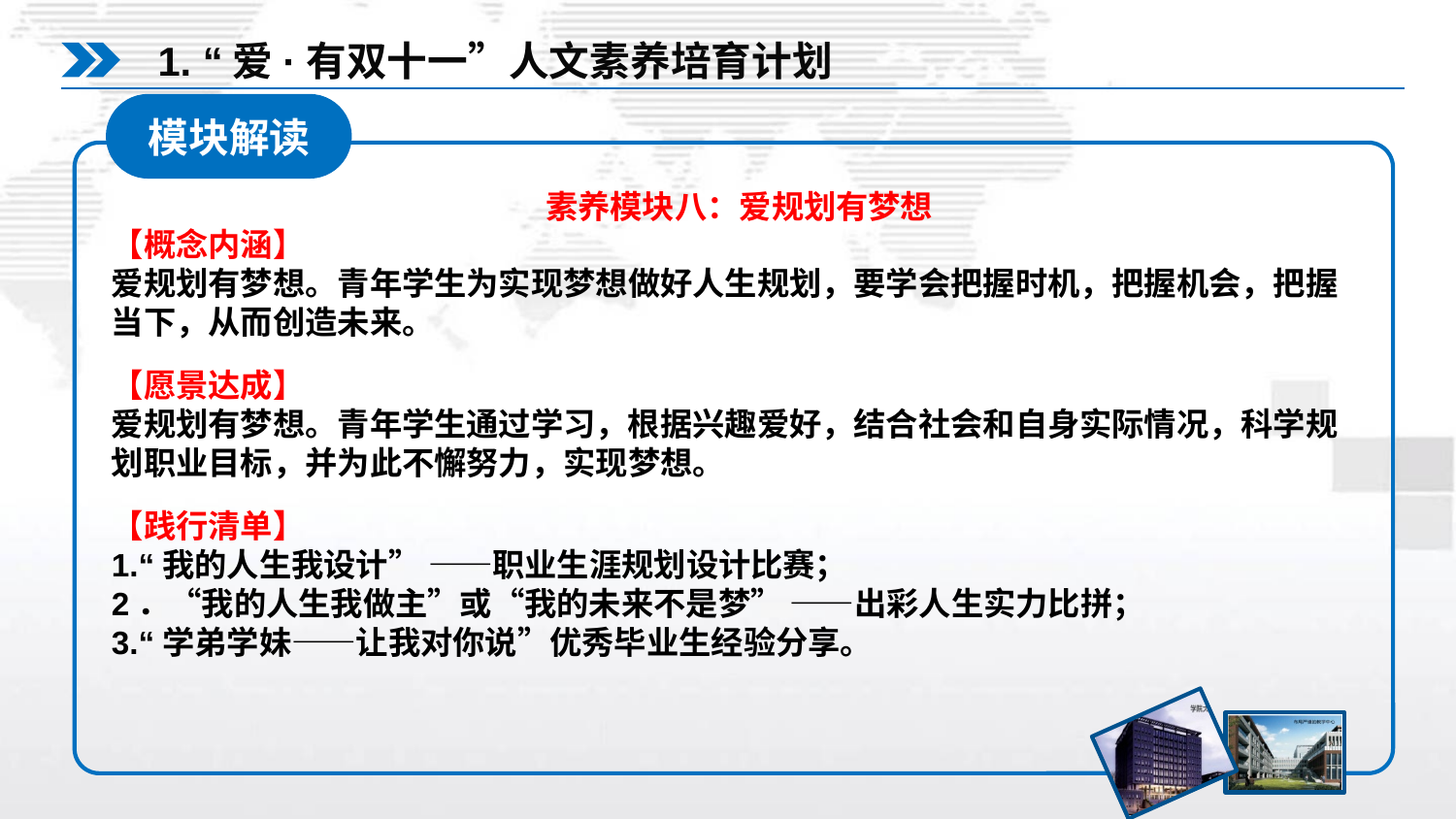

1. “爱·有双十一”人文素养培育计划

模块解读

素养模块八：爱规划有梦想
【概念内涵】
爱规划有梦想。青年学生为实现梦想做好人生规划，要学会把握时机，把握机会，把握当下，从而创造未来。

【愿景达成】
爱规划有梦想。青年学生通过学习，根据兴趣爱好，结合社会和自身实际情况，科学规划职业目标，并为此不懈努力，实现梦想。

【践行清单】
1.“我的人生我设计” ——职业生涯规划设计比赛；
2．“我的人生我做主”或“我的未来不是梦” ——出彩人生实力比拼；
3.“学弟学妹——让我对你说”优秀毕业生经验分享。